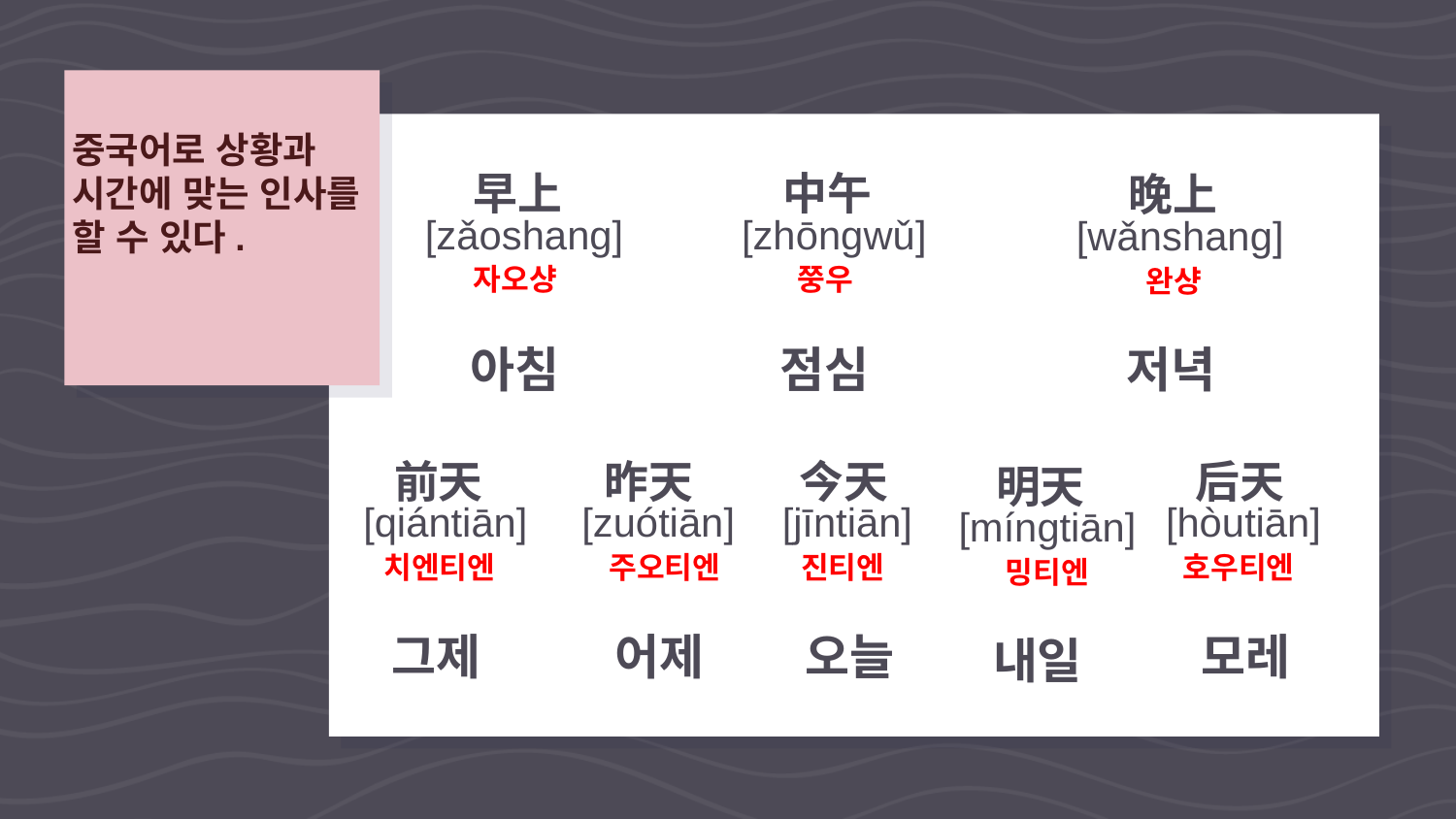

# 중국어로 상황과 시간에 맞는 인사를 할 수 있다.
早上
中午
晚上
[zǎoshang]
[zhōngwǔ]
[wǎnshang]
자오샹
쭝우
완샹
아침
점심
저녁
前天
昨天
今天
后天
明天
[qiántiān]
[zuótiān]
[jīntiān]
[hòutiān]
[míngtiān]
치엔티엔
주오티엔
진티엔
호우티엔
밍티엔
그제
어제
오늘
모레
내일